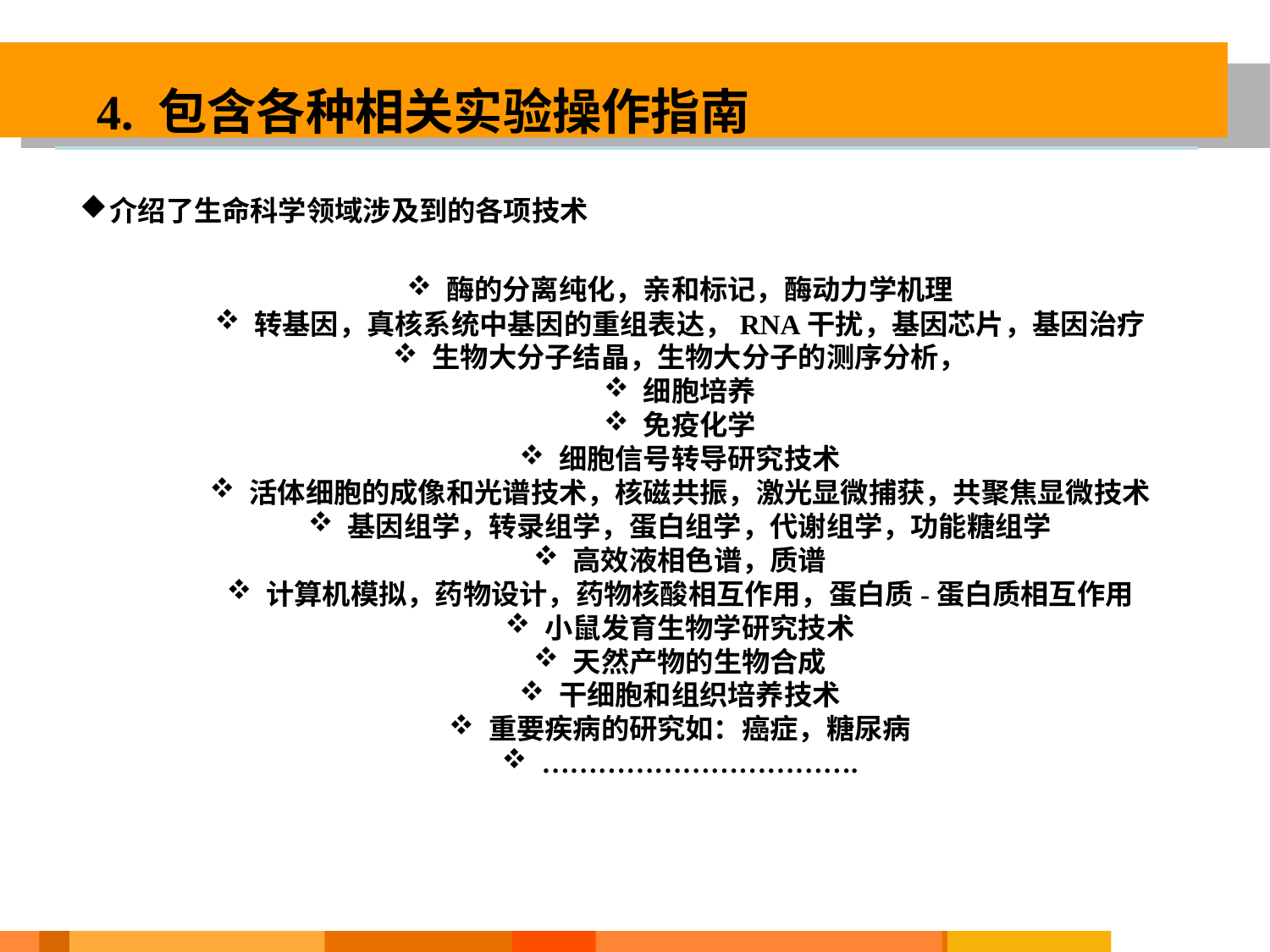

4. 包含各种相关实验操作指南
介绍了生命科学领域涉及到的各项技术
酶的分离纯化，亲和标记，酶动力学机理
转基因，真核系统中基因的重组表达，RNA干扰，基因芯片，基因治疗
生物大分子结晶，生物大分子的测序分析，
细胞培养
免疫化学
细胞信号转导研究技术
活体细胞的成像和光谱技术，核磁共振，激光显微捕获，共聚焦显微技术
基因组学，转录组学，蛋白组学，代谢组学，功能糖组学
高效液相色谱，质谱
计算机模拟，药物设计，药物核酸相互作用，蛋白质-蛋白质相互作用
小鼠发育生物学研究技术
天然产物的生物合成
干细胞和组织培养技术
重要疾病的研究如：癌症，糖尿病
…………………………….